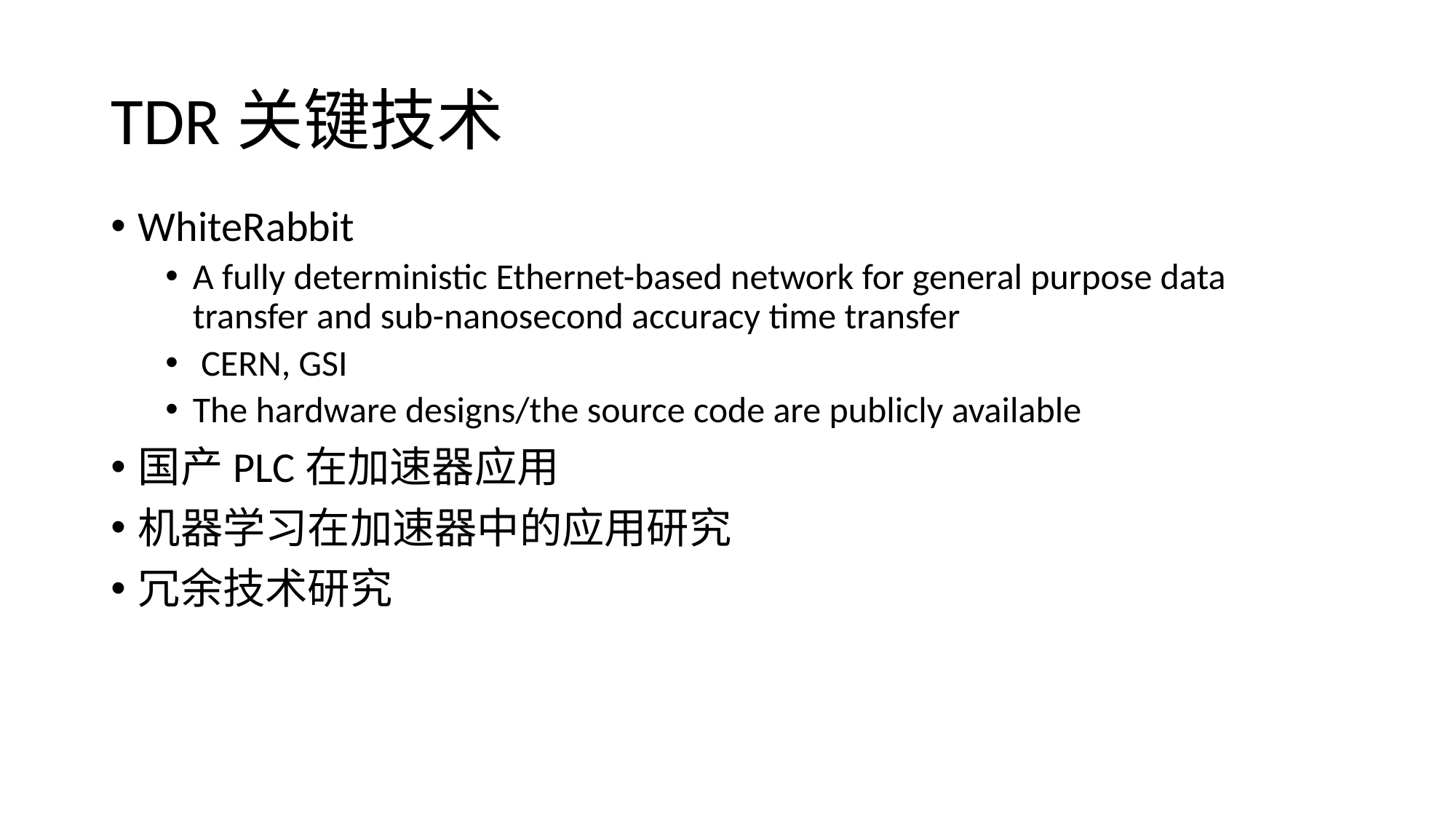

# TDR关键技术
WhiteRabbit
A fully deterministic Ethernet-based network for general purpose data transfer and sub-nanosecond accuracy time transfer
 CERN, GSI
The hardware designs/the source code are publicly available
国产PLC在加速器应用
机器学习在加速器中的应用研究
冗余技术研究